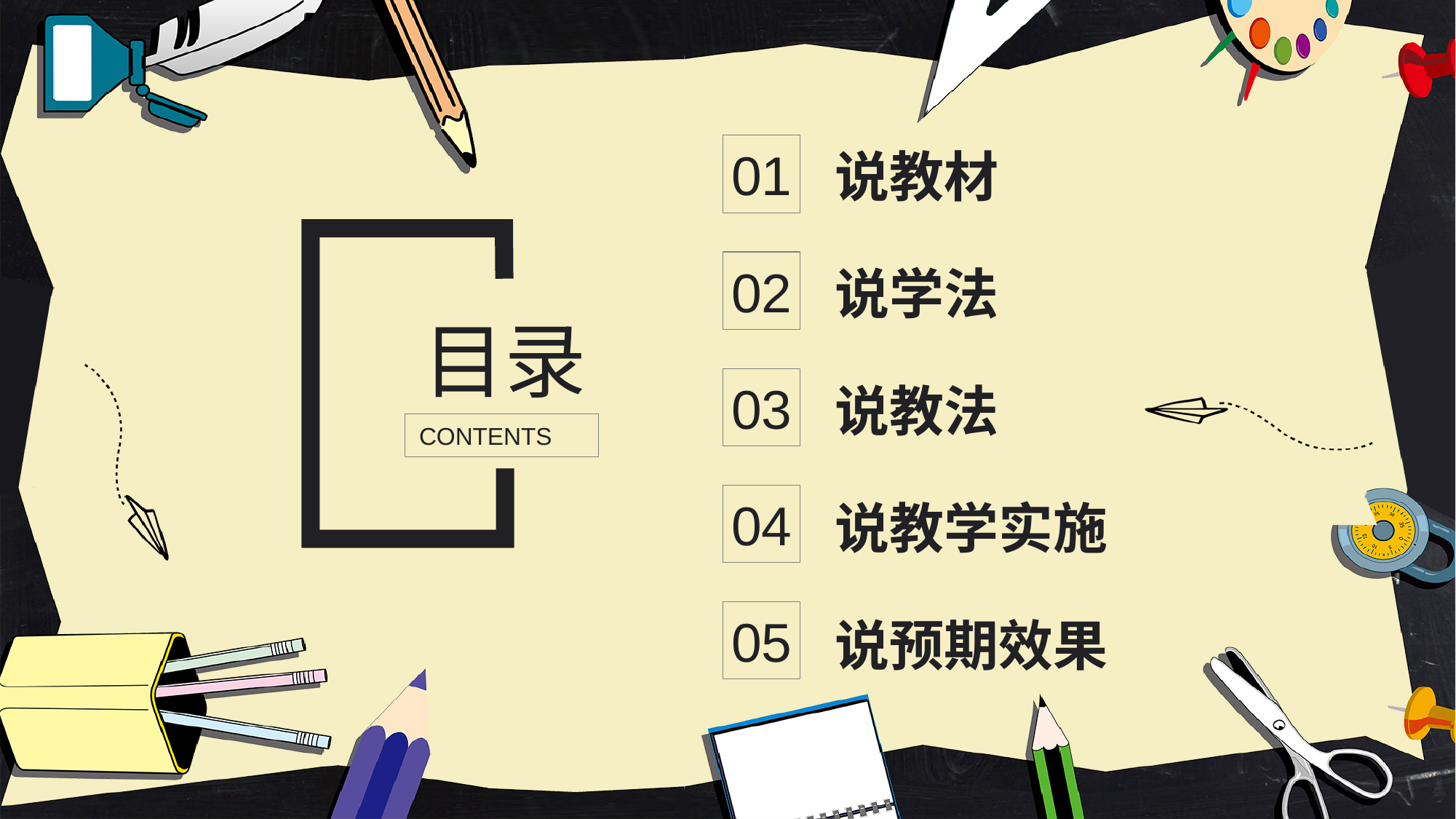

01
说教材

02
说学法
目录
03
说教法
CONTENTS
04
说教学实施
05
说预期效果